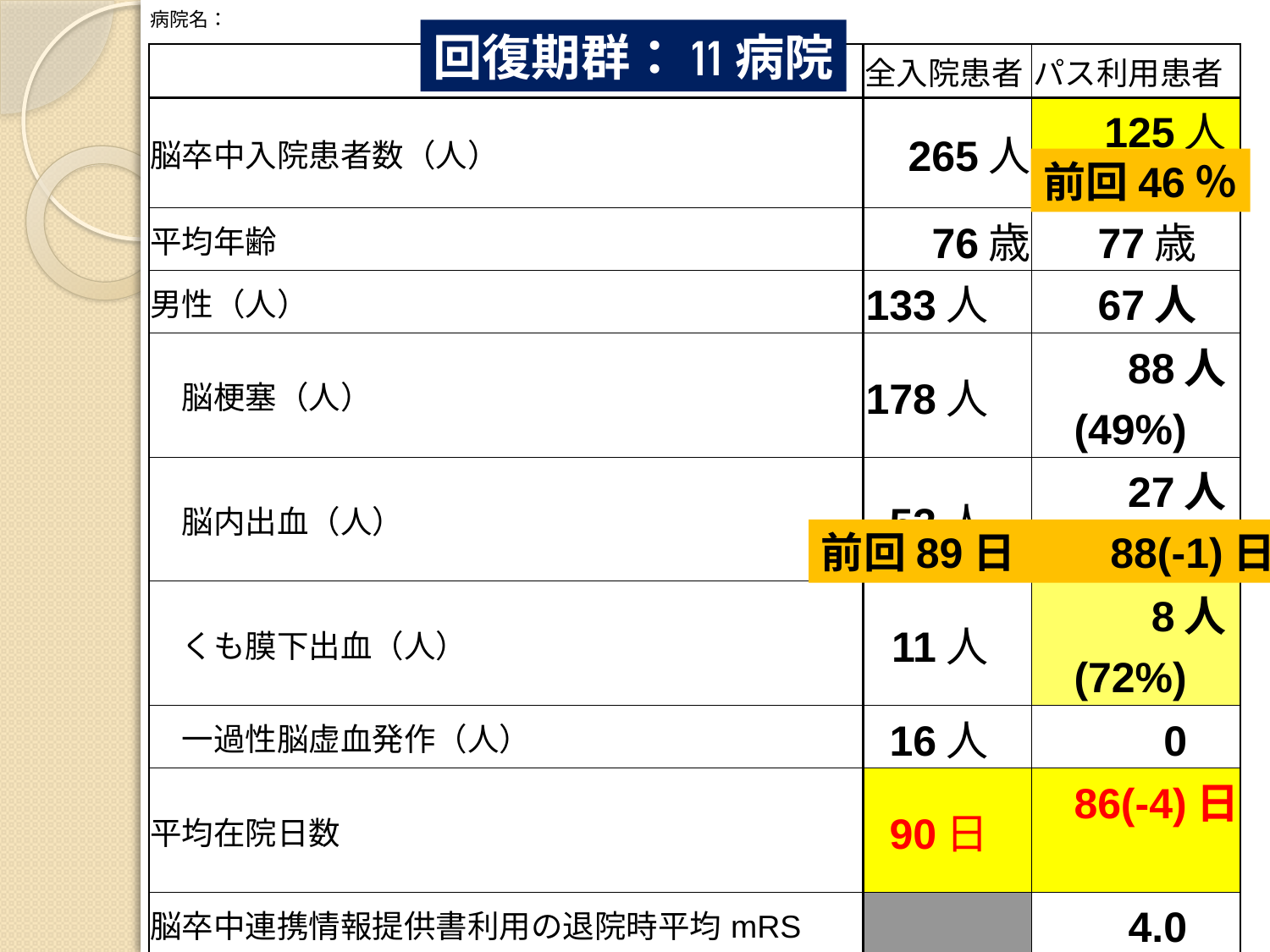

| 病院名： |  |  |
| --- | --- | --- |
|  | 全入院患者 | パス利用患者 |
| 脳卒中入院患者数（人） | 265人 | 125人(47%) |
| 平均年齢 | 76歳 | 77歳 |
| 男性（人） | 133人 | 67人 |
| 脳梗塞（人） | 178人 | 88人(49%) |
| 脳内出血（人） | 53人 | 27人(51%) |
| くも膜下出血（人） | 11人 | 8人(72%) |
| 一過性脳虚血発作（人） | 16人 | 0 |
| 平均在院日数 | 90日 | 86(-4)日 |
| 脳卒中連携情報提供書利用の退院時平均mRS |  | 4.0 |
| 転帰：急性期病院・診療所へ転院数 | 30人 | 17人(57%) |
| 転帰：回復期病院へ転院数 | 0人 | 0人(%) |
| 転帰：維持期病院へ転院数 | 23人 | 12人(52%) |
| 転帰：維持期診療所へ転所数 | 6人 | 3人(50%) |
| 転帰：維持期老健へ転所数 | 11人 | 8人(72%) |
| 転帰：在宅復帰患者数 | 154人 | 71人(46%) |
| 転帰：死亡数 | 9人 | 2人(22%) |
回復期群：11病院
前回46％
前回89日　　88(-1)日